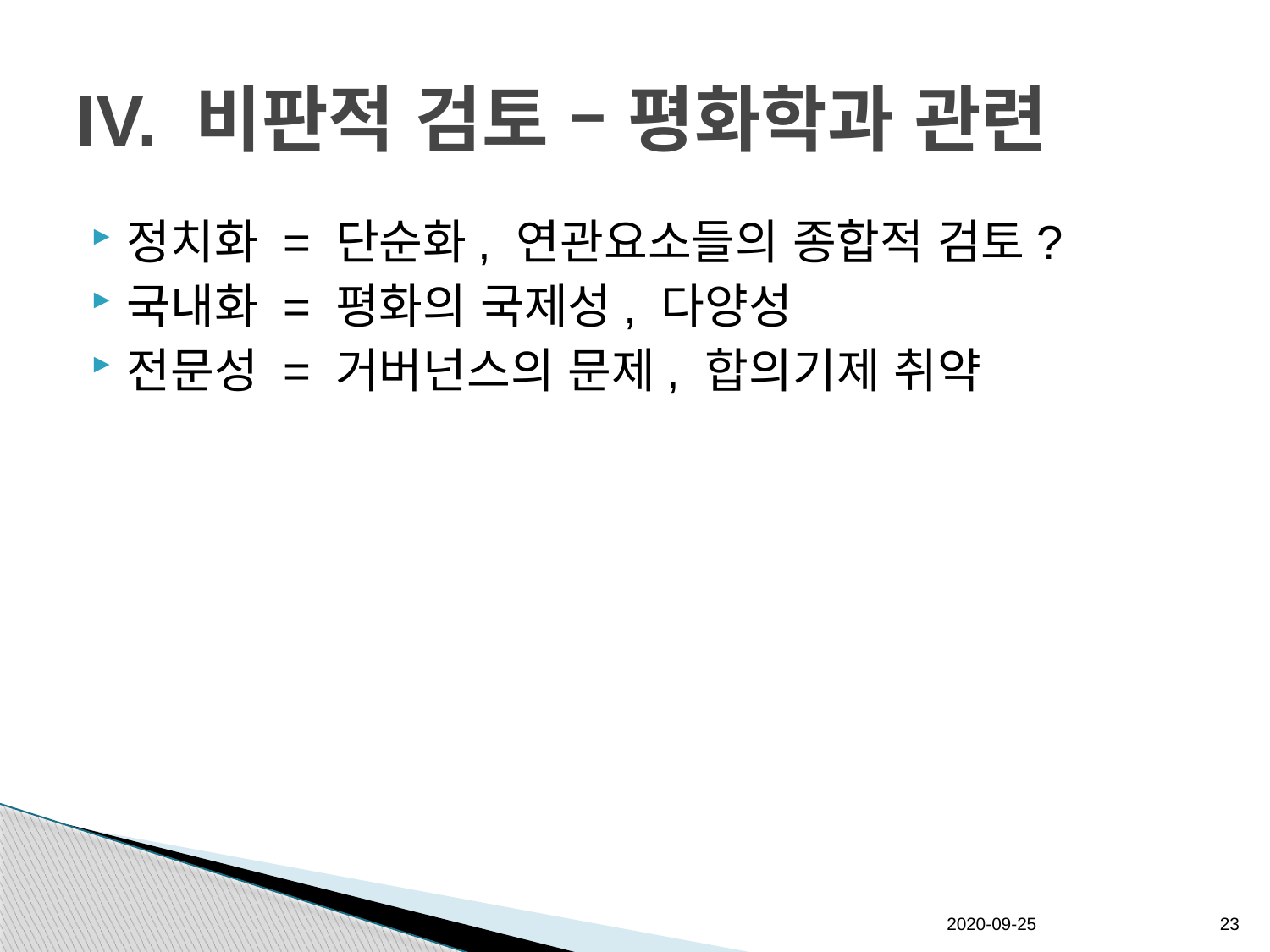

# IV. 비판적 검토 – 평화학과 관련
정치화 = 단순화, 연관요소들의 종합적 검토?
국내화 = 평화의 국제성, 다양성
전문성 = 거버넌스의 문제, 합의기제 취약
2020-09-25
23